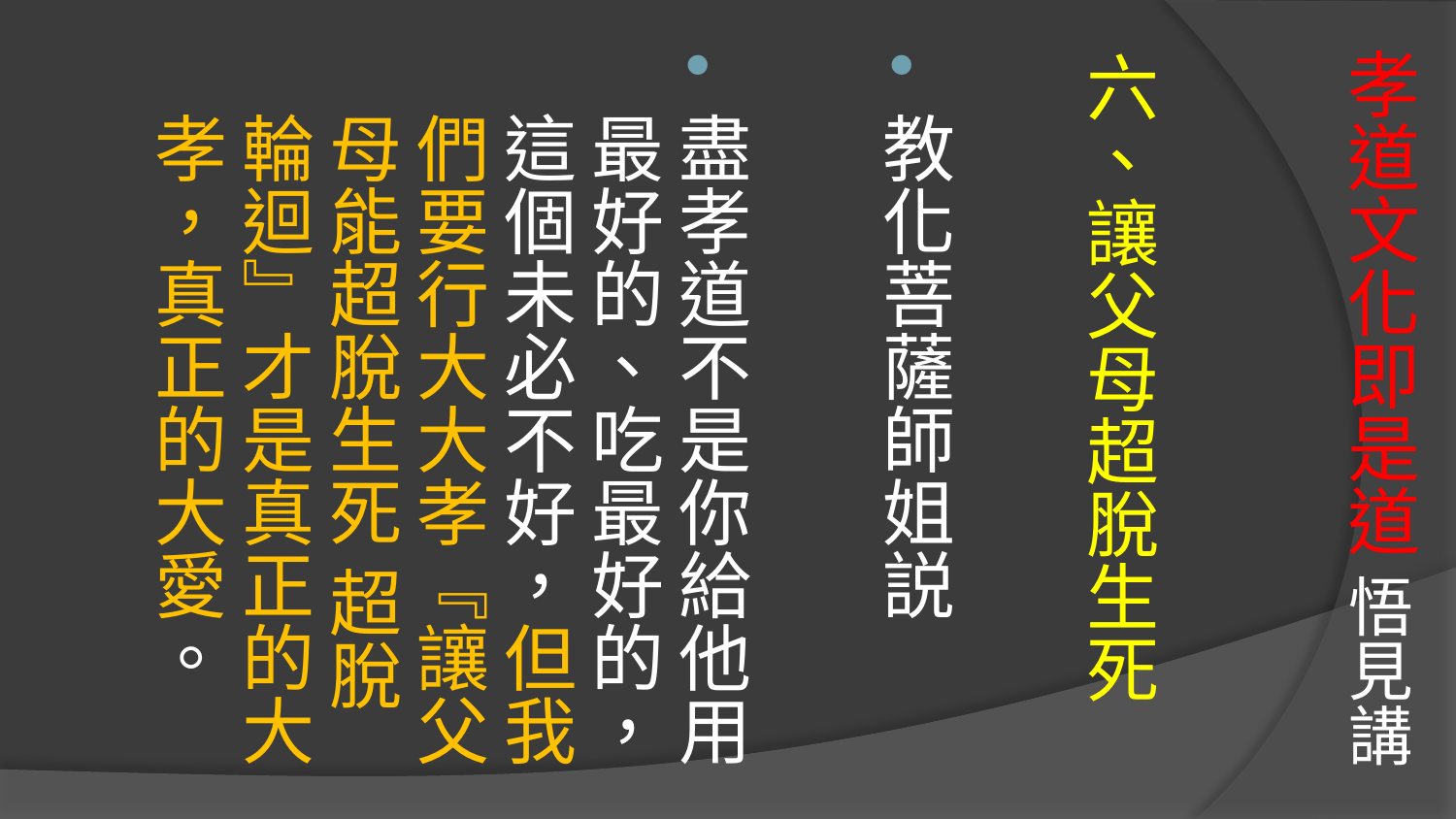

# 孝道文化即是道 悟見講
六、讓父母超脫生死

教化菩薩師姐説

盡孝道不是你給他用最好的、吃最好的，這個未必不好，但我們要行大大孝『讓父母能超脫生死 超脫輪迴』才是真正的大孝，真正的大愛。